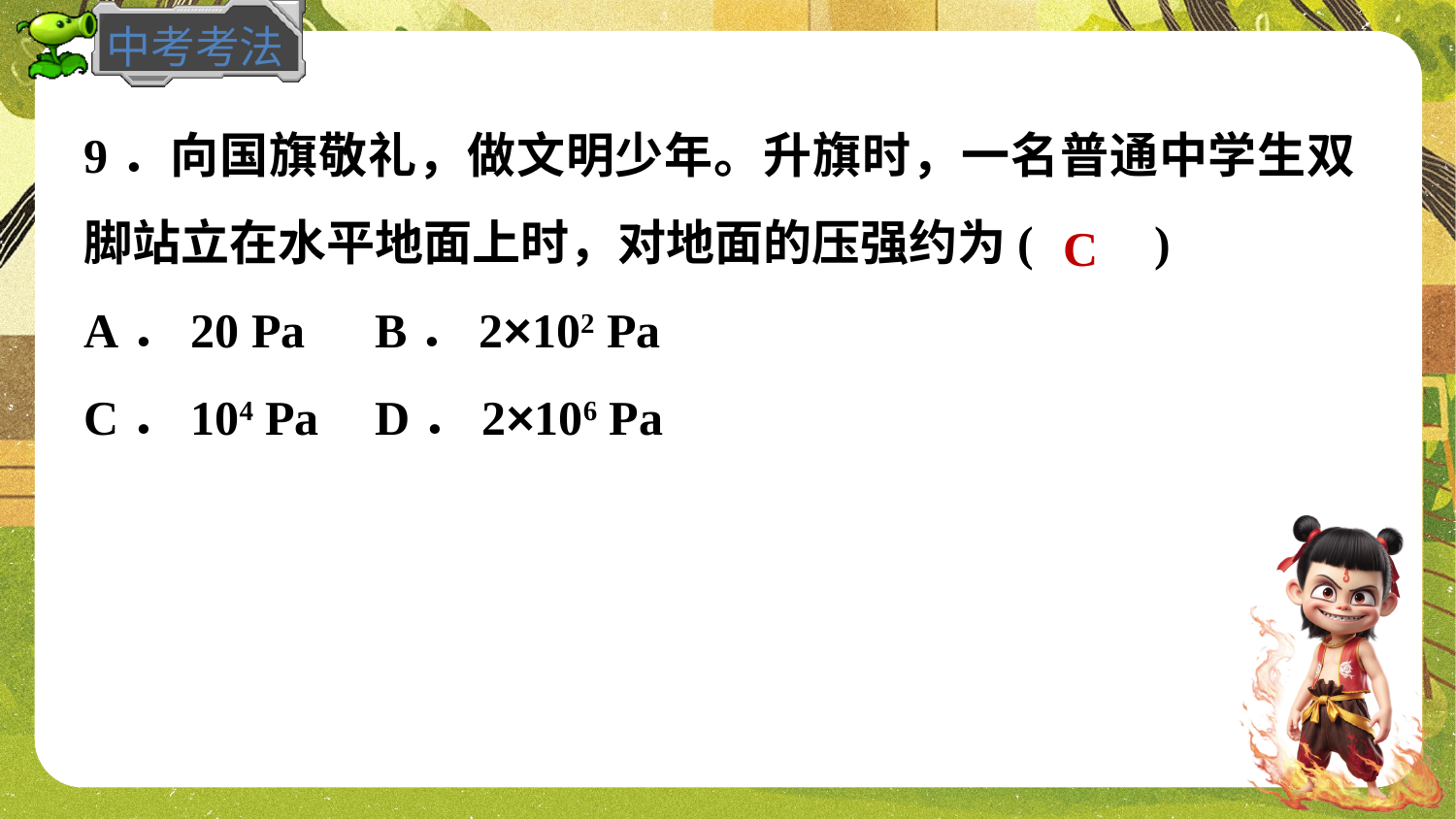

9．向国旗敬礼，做文明少年。升旗时，一名普通中学生双脚站立在水平地面上时，对地面的压强约为(　　)
A．20 Pa  	B．2×102 Pa
C．104 Pa  	D．2×106 Pa
C